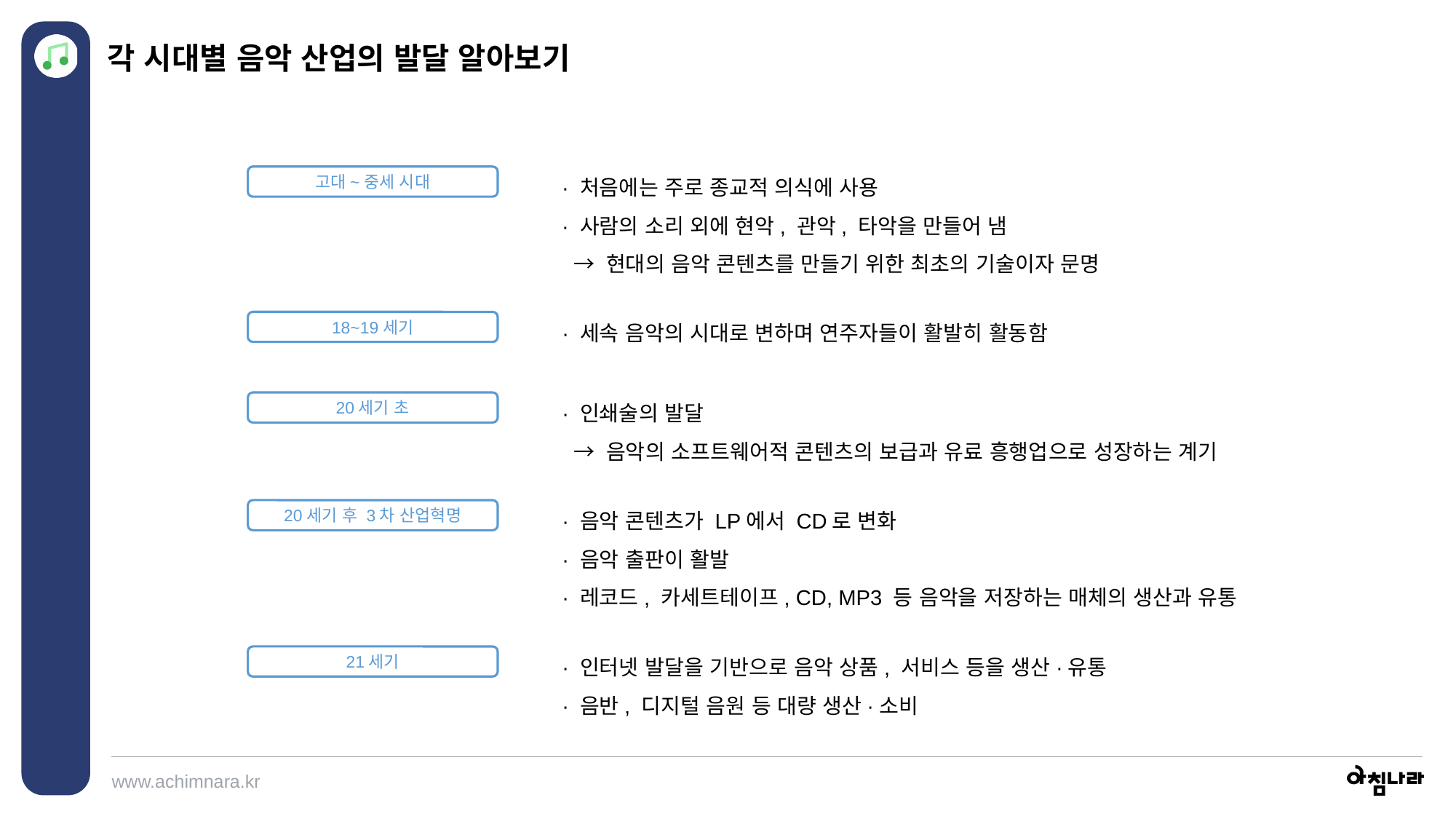

각 시대별 음악 산업의 발달 알아보기

· 처음에는 주로 종교적 의식에 사용
· 사람의 소리 외에 현악, 관악, 타악을 만들어 냄
  → 현대의 음악 콘텐츠를 만들기 위한 최초의 기술이자 문명
고대~중세 시대
· 세속 음악의 시대로 변하며 연주자들이 활발히 활동함
18~19세기
· 인쇄술의 발달
  → 음악의 소프트웨어적 콘텐츠의 보급과 유료 흥행업으로 성장하는 계기
20세기 초
· 음악 콘텐츠가 LP에서 CD로 변화
· 음악 출판이 활발
· 레코드, 카세트테이프, CD, MP3 등 음악을 저장하는 매체의 생산과 유통
20세기 후 3차 산업혁명
· 인터넷 발달을 기반으로 음악 상품, 서비스 등을 생산·유통
· 음반, 디지털 음원 등 대량 생산·소비
21세기